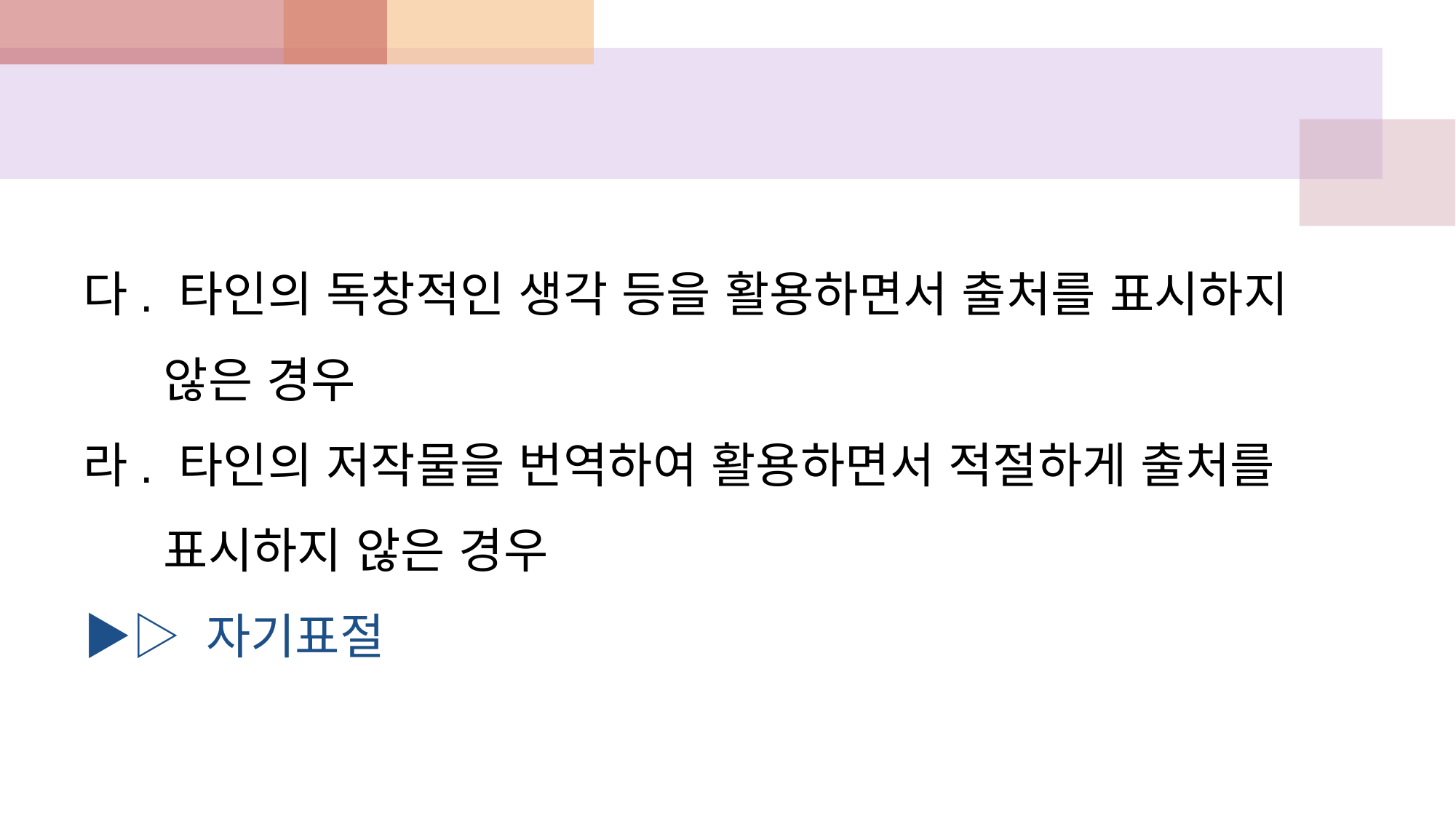

#
다. 타인의 독창적인 생각 등을 활용하면서 출처를 표시하지
     않은 경우
라. 타인의 저작물을 번역하여 활용하면서 적절하게 출처를
     표시하지 않은 경우
▶▷ 자기표절